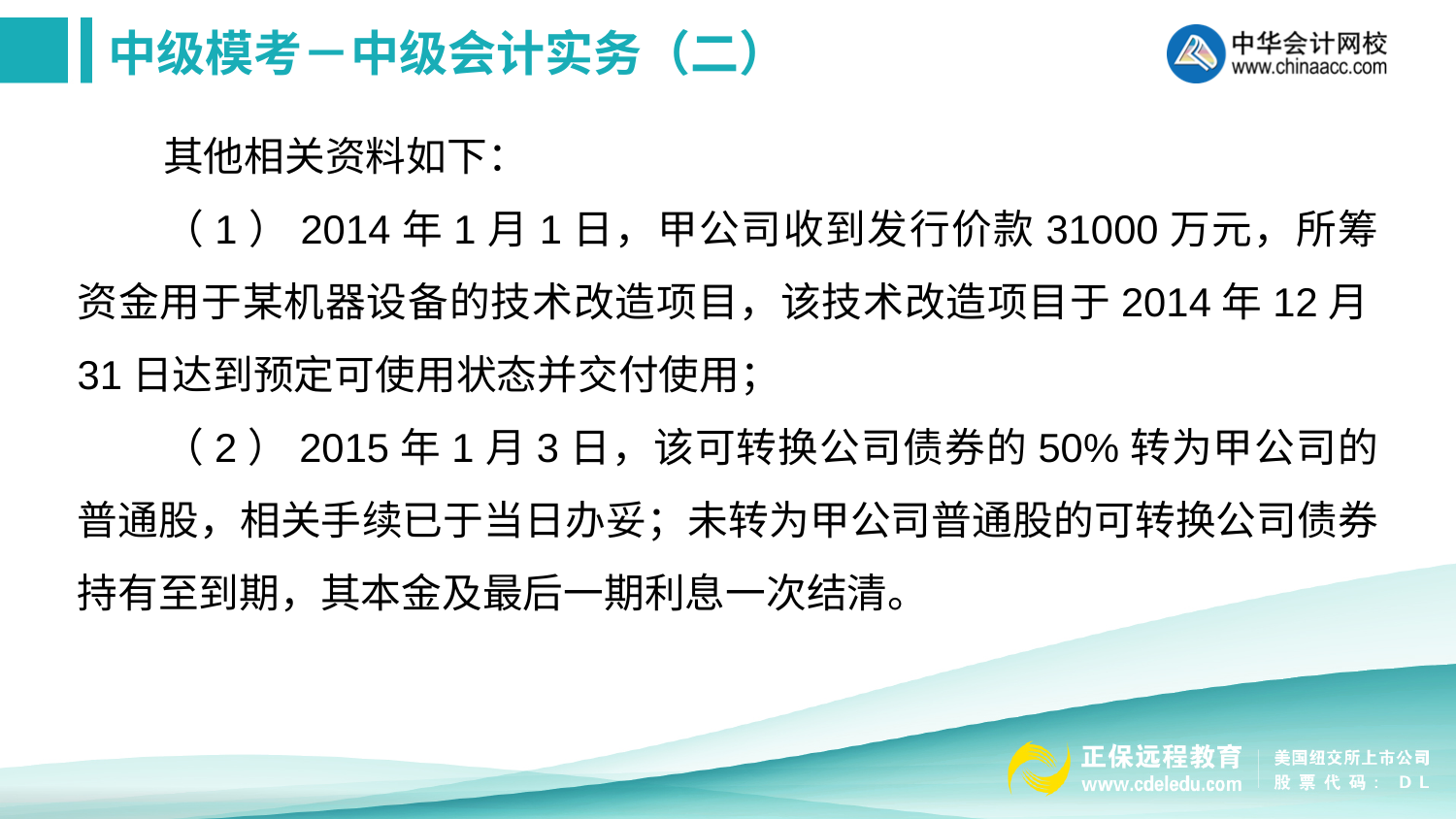

其他相关资料如下：
（1）2014年1月1日，甲公司收到发行价款31000万元，所筹资金用于某机器设备的技术改造项目，该技术改造项目于2014年12月31日达到预定可使用状态并交付使用；
（2）2015年1月3日，该可转换公司债券的50%转为甲公司的普通股，相关手续已于当日办妥；未转为甲公司普通股的可转换公司债券持有至到期，其本金及最后一期利息一次结清。